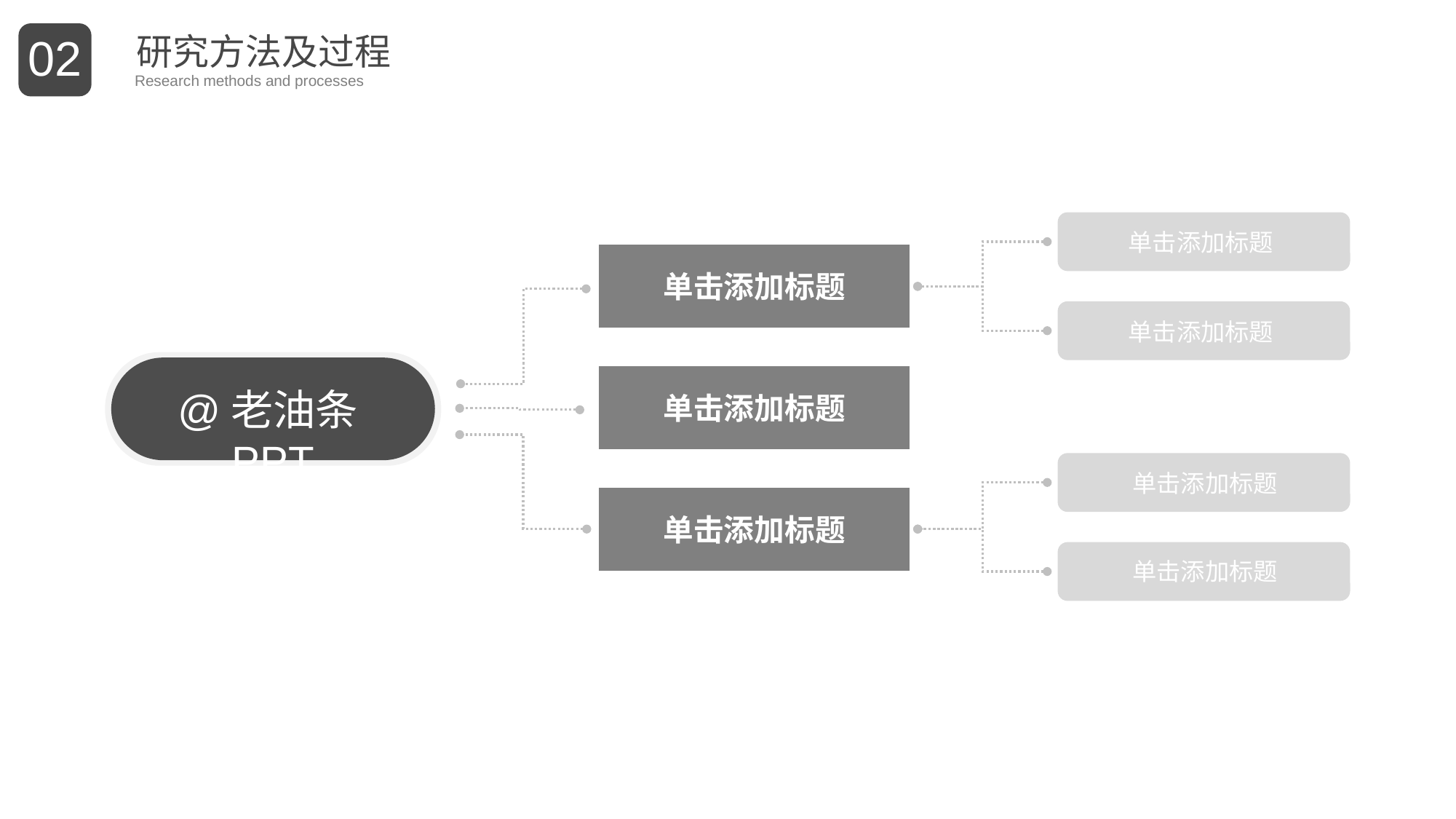

02

研究方法及过程
Research methods and processes

单击添加标题

单击添加标题

单击添加标题

@老油条PPT
单击添加标题

单击添加标题

单击添加标题

单击添加标题